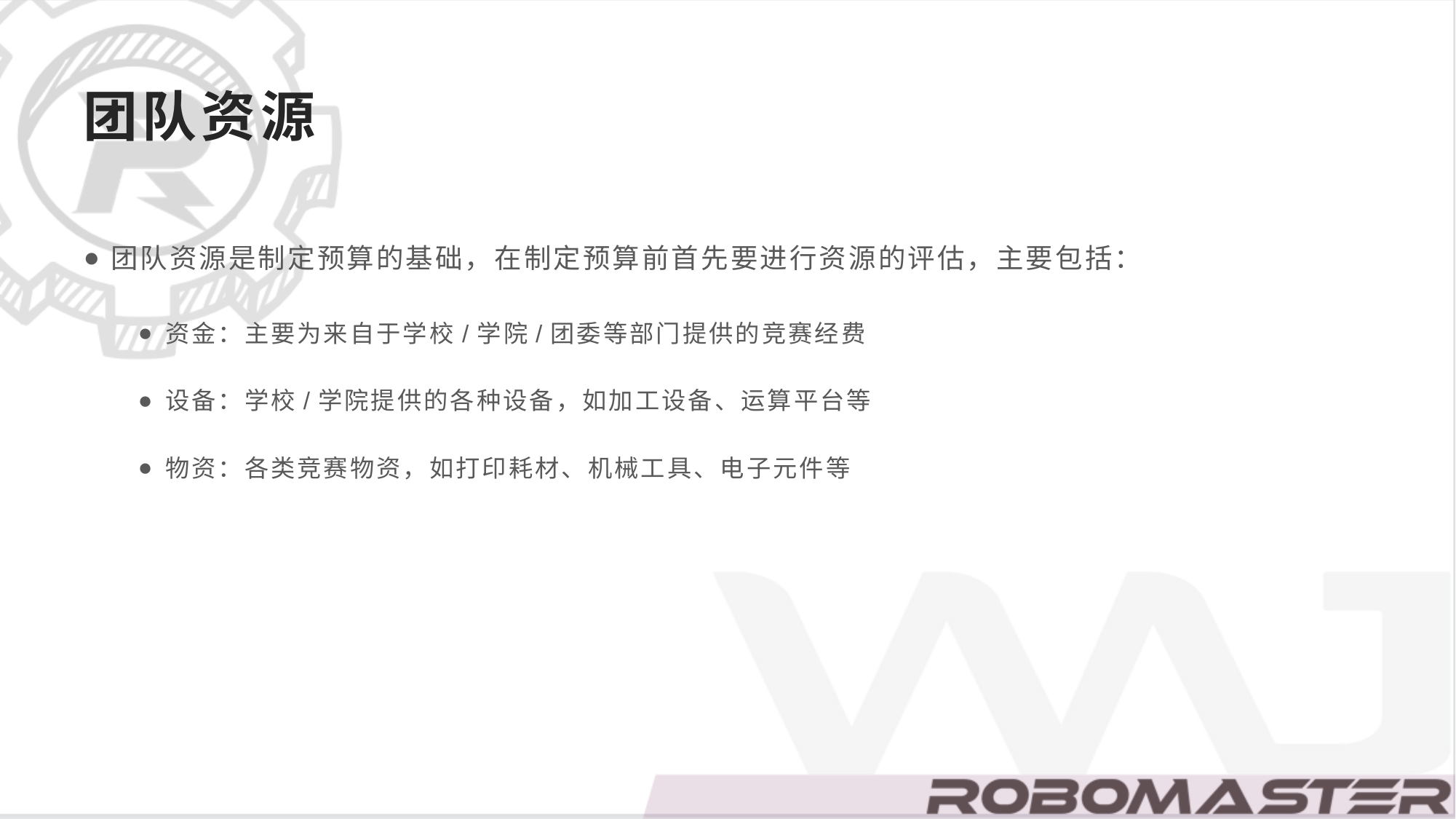

# 团队资源

团队资源是制定预算的基础，在制定预算前首先要进行资源的评估，主要包括：
资金：主要为来自于学校/学院/团委等部门提供的竞赛经费
设备：学校/学院提供的各种设备，如加工设备、运算平台等
物资：各类竞赛物资，如打印耗材、机械工具、电子元件等